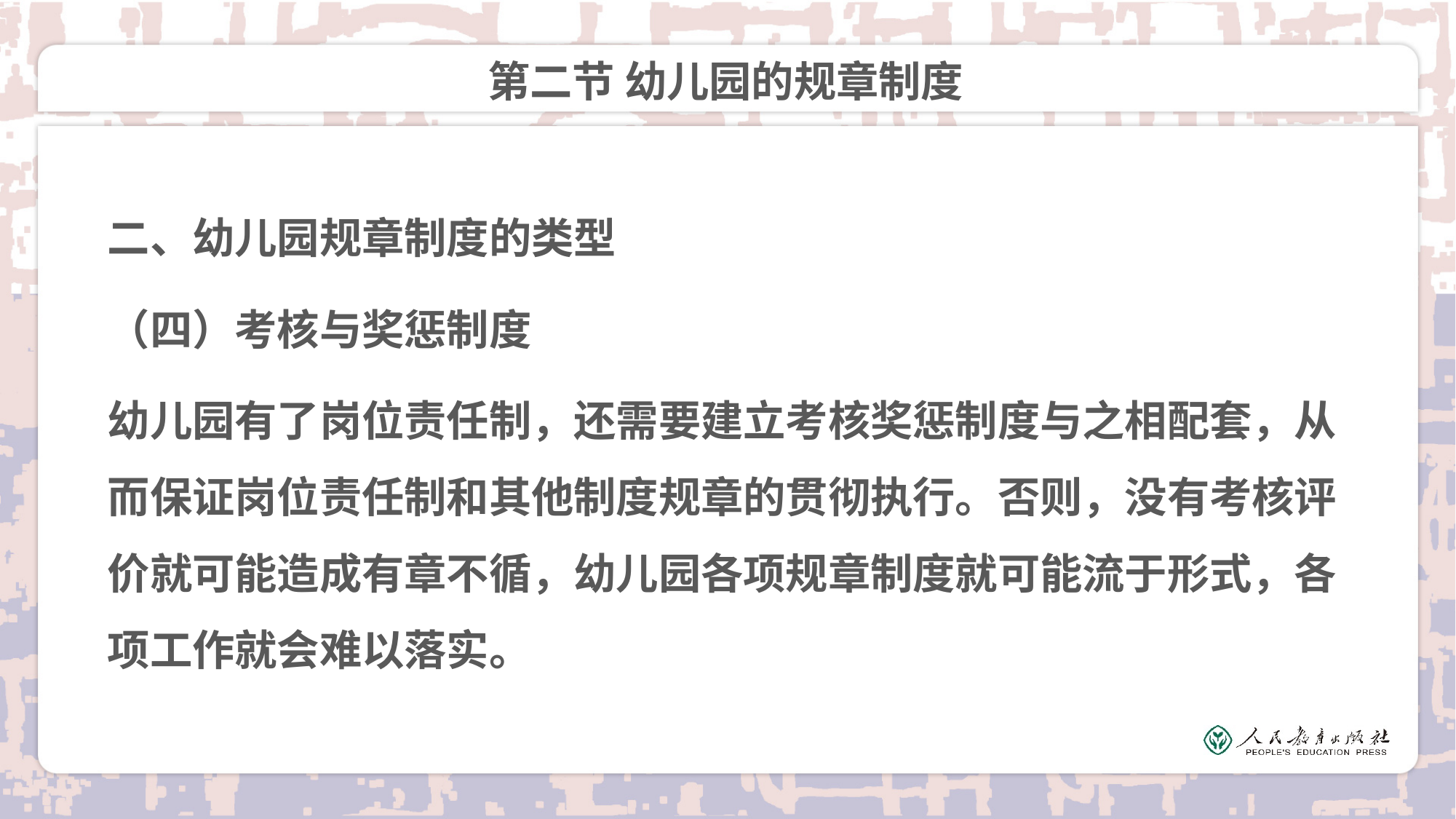

# 第二节 幼儿园的规章制度
二、幼儿园规章制度的类型
（四）考核与奖惩制度
幼儿园有了岗位责任制，还需要建立考核奖惩制度与之相配套，从而保证岗位责任制和其他制度规章的贯彻执行。否则，没有考核评价就可能造成有章不循，幼儿园各项规章制度就可能流于形式，各项工作就会难以落实。